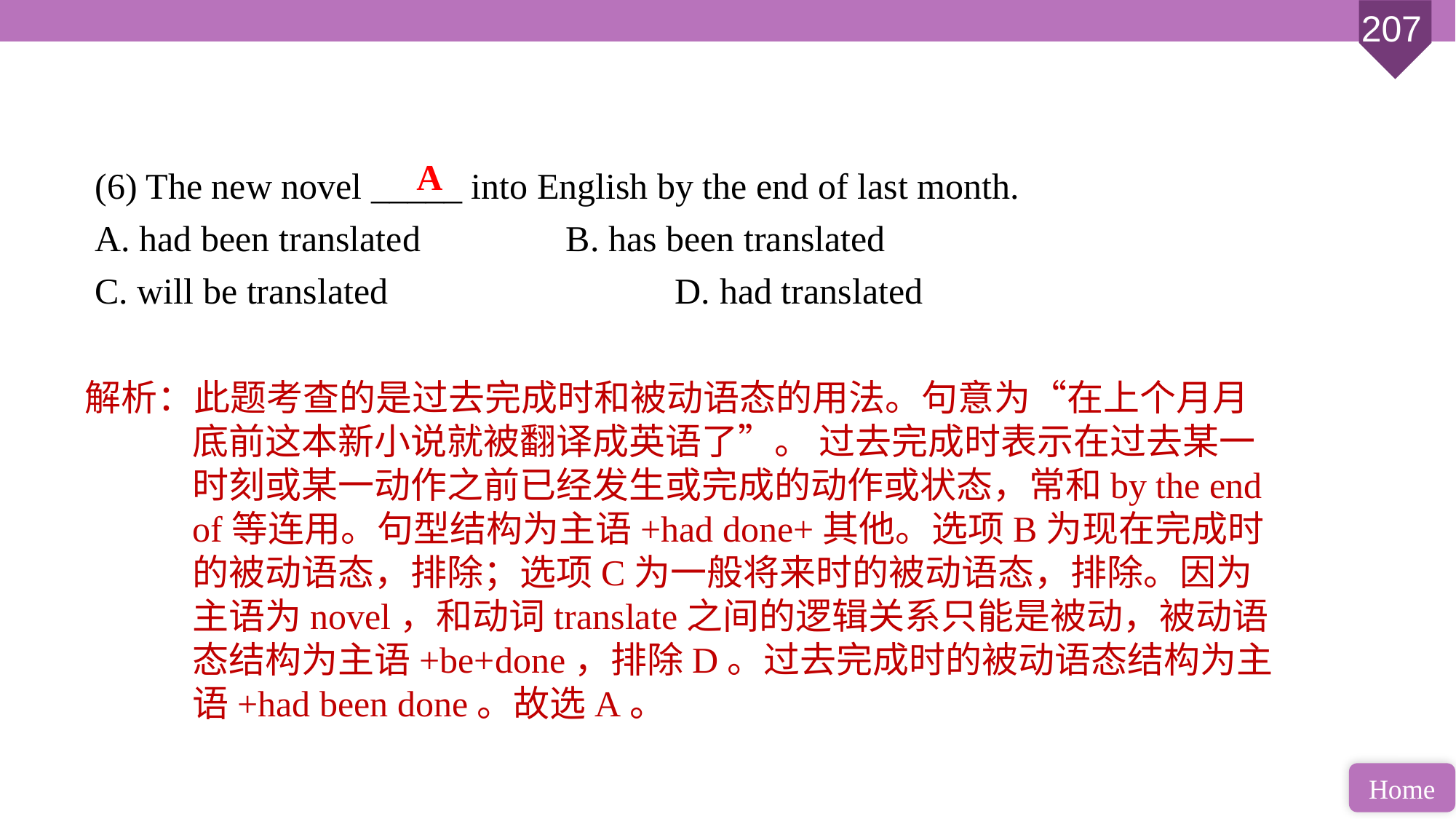

(6) The new novel _____ into English by the end of last month.
A. had been translated 		B. has been translated
C. will be translated 			D. had translated
A
解析：此题考查的是过去完成时和被动语态的用法。句意为“在上个月月底前这本新小说就被翻译成英语了”。 过去完成时表示在过去某一时刻或某一动作之前已经发生或完成的动作或状态，常和by the end of等连用。句型结构为主语+had done+其他。选项B为现在完成时的被动语态，排除；选项C为一般将来时的被动语态，排除。因为主语为novel，和动词translate之间的逻辑关系只能是被动，被动语态结构为主语+be+done，排除D。过去完成时的被动语态结构为主语+had been done。故选A。